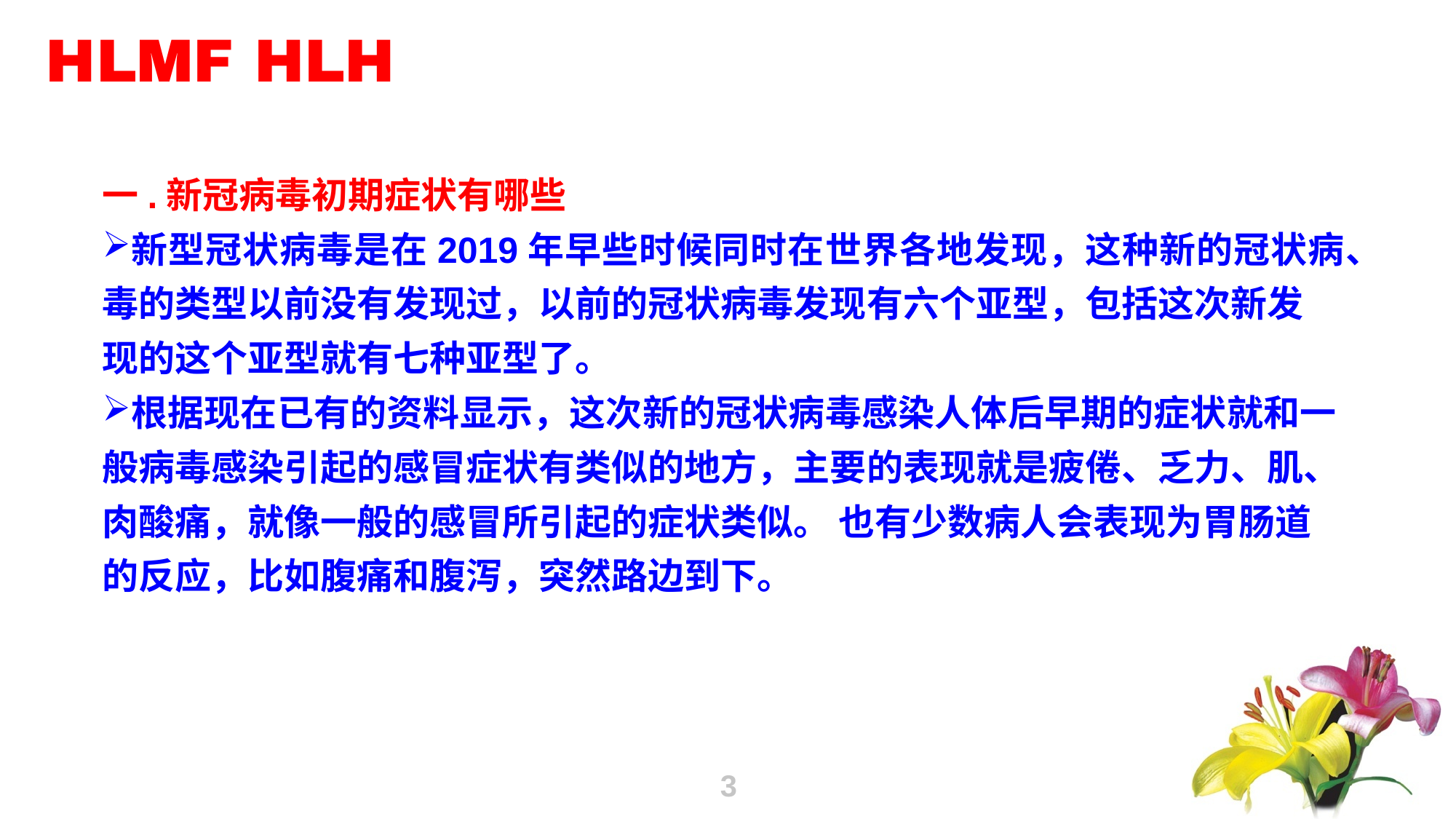

一.新冠病毒初期症状有哪些
新型冠状病毒是在2019年早些时候同时在世界各地发现，这种新的冠状病、
毒的类型以前没有发现过，以前的冠状病毒发现有六个亚型，包括这次新发
现的这个亚型就有七种亚型了。
根据现在已有的资料显示，这次新的冠状病毒感染人体后早期的症状就和一
般病毒感染引起的感冒症状有类似的地方，主要的表现就是疲倦、乏力、肌、
肉酸痛，就像一般的感冒所引起的症状类似。 也有少数病人会表现为胃肠道
的反应，比如腹痛和腹泻，突然路边到下。

3